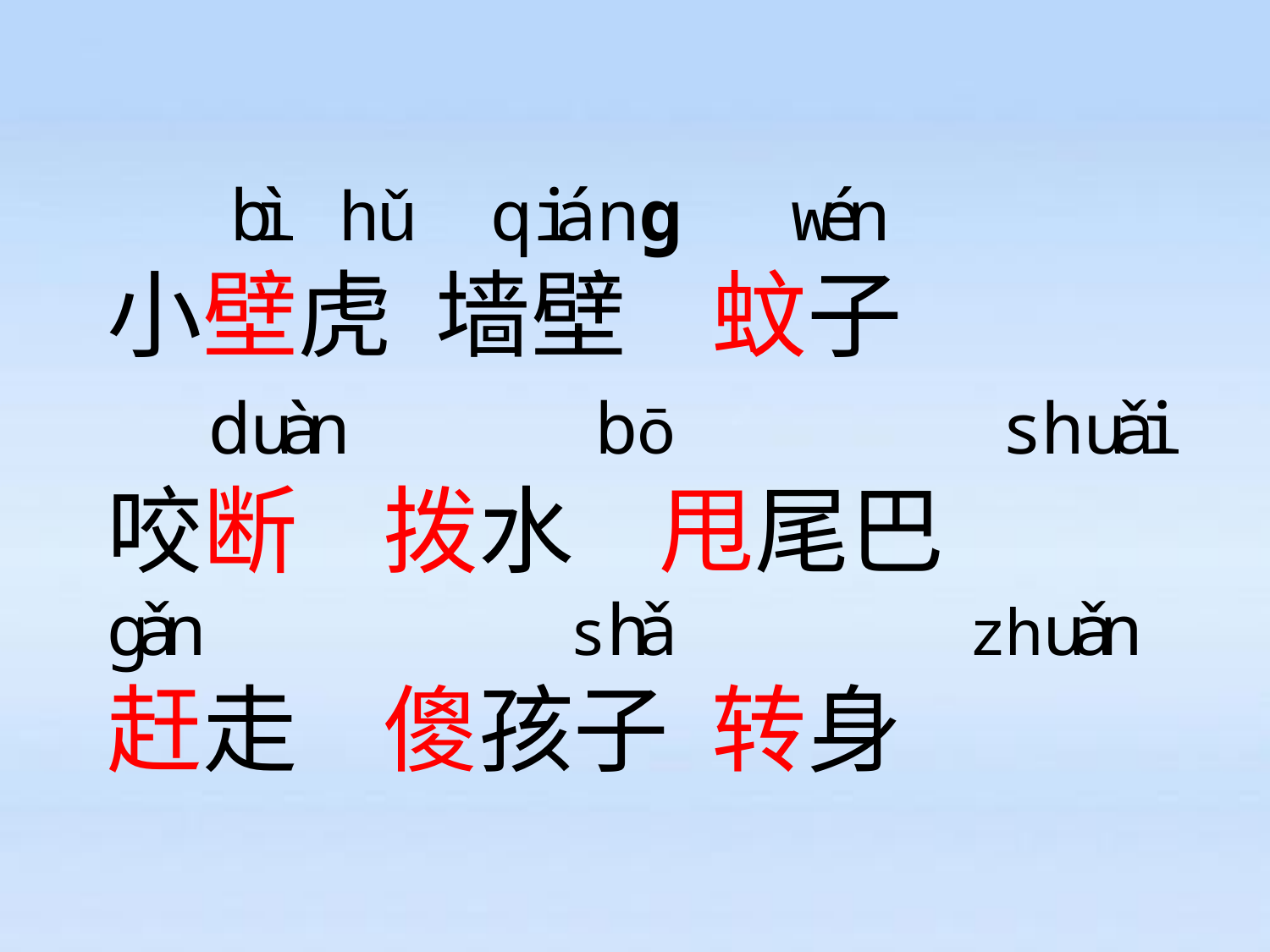

bì hǔ    qiánɡ      wén
小壁虎  墙壁    蚊子
  duàn      bō        shuǎi
咬断    拨水    甩尾巴
ɡǎn          shǎ        zhuǎn
赶走    傻孩子  转身